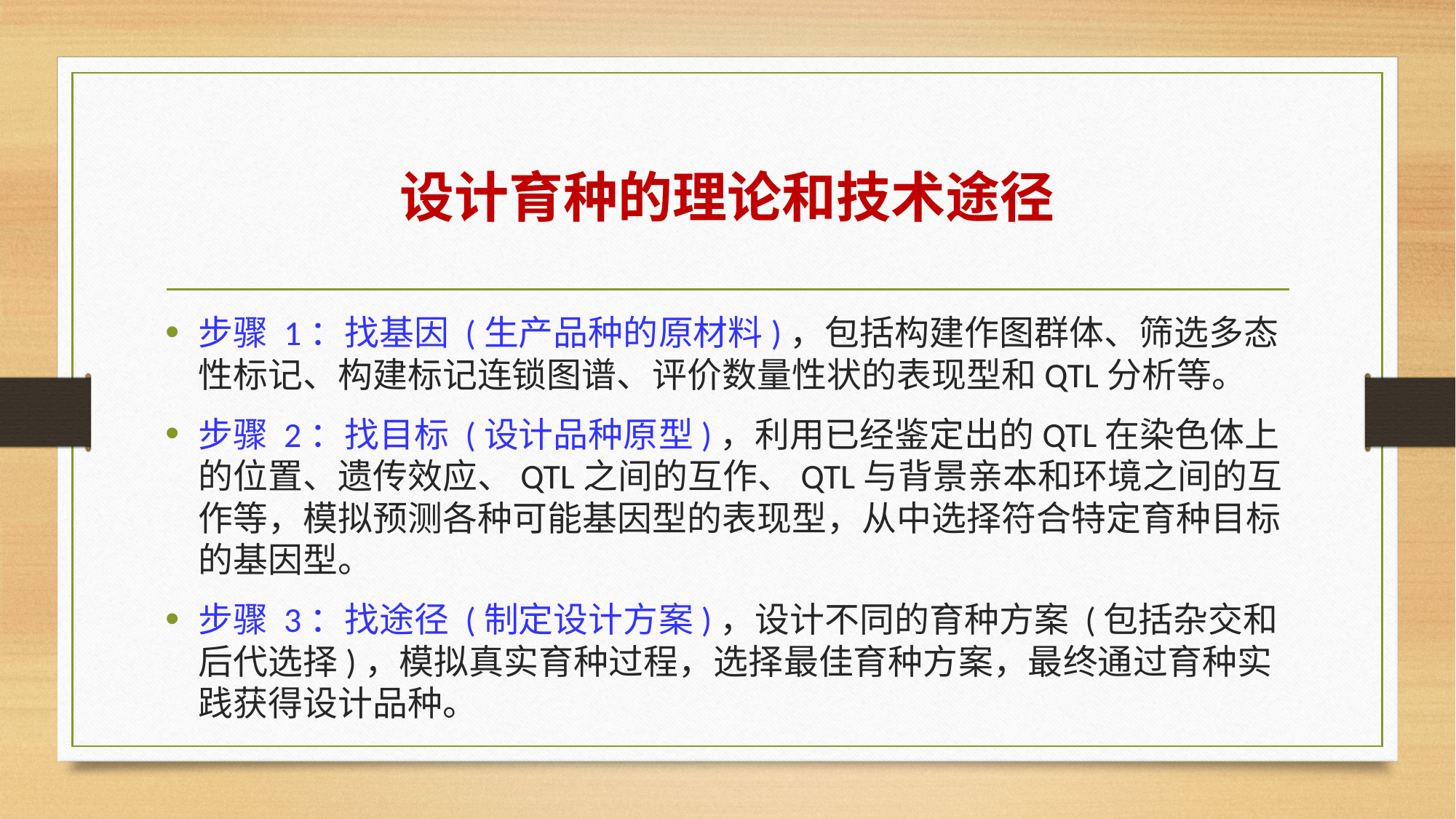

# 设计育种的理论和技术途径
步骤 1：找基因 (生产品种的原材料)，包括构建作图群体、筛选多态性标记、构建标记连锁图谱、评价数量性状的表现型和QTL分析等。
步骤 2：找目标 (设计品种原型)，利用已经鉴定出的QTL在染色体上的位置、遗传效应、QTL之间的互作、QTL与背景亲本和环境之间的互作等，模拟预测各种可能基因型的表现型，从中选择符合特定育种目标的基因型。
步骤 3：找途径 (制定设计方案)，设计不同的育种方案 (包括杂交和后代选择)，模拟真实育种过程，选择最佳育种方案，最终通过育种实践获得设计品种。